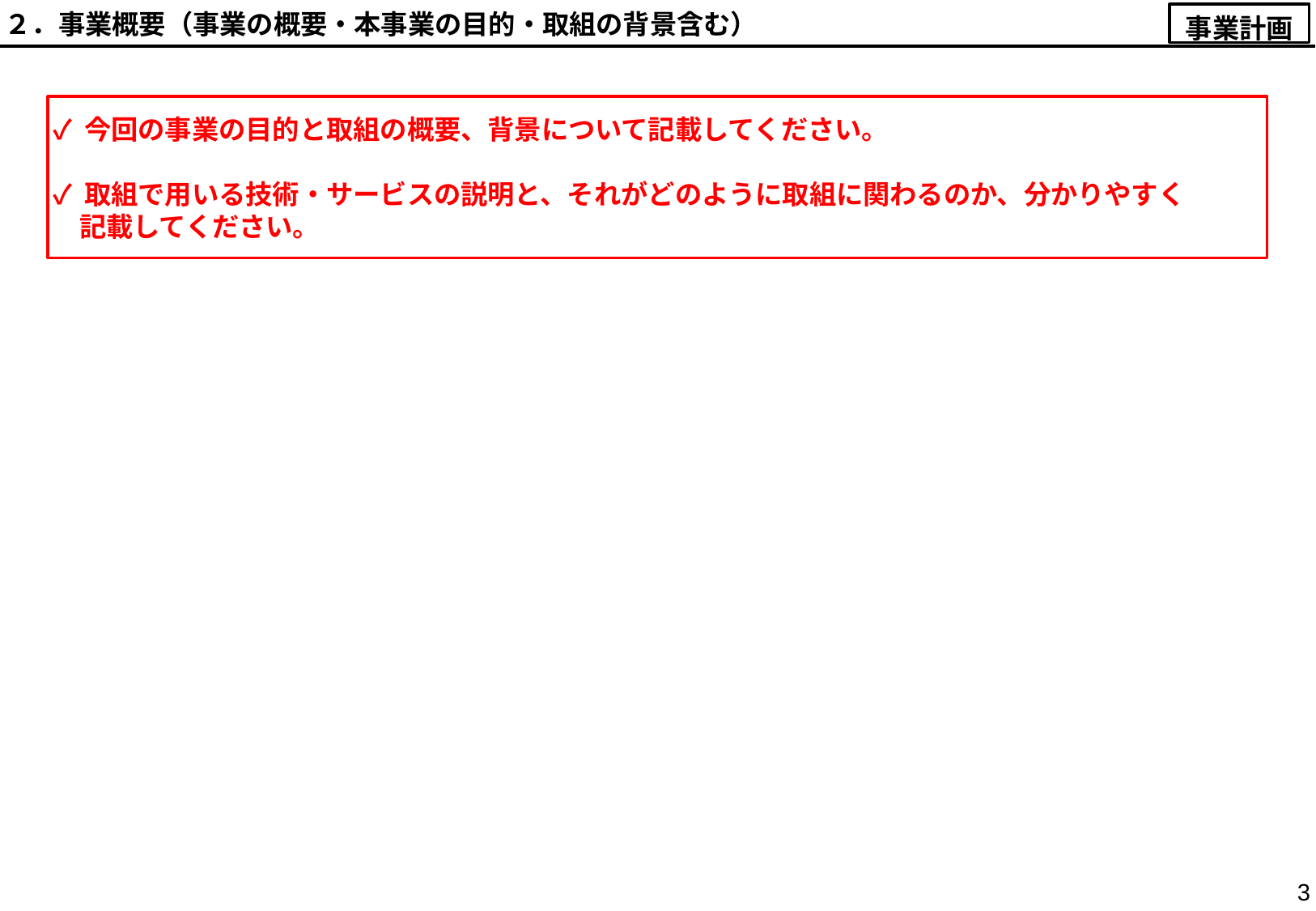

２．事業概要（事業の概要・本事業の目的・取組の背景含む）
事業計画
✓ 今回の事業の目的と取組の概要、背景について記載してください。

✓ 取組で用いる技術・サービスの説明と、それがどのように取組に関わるのか、分かりやすく
　記載してください。
3